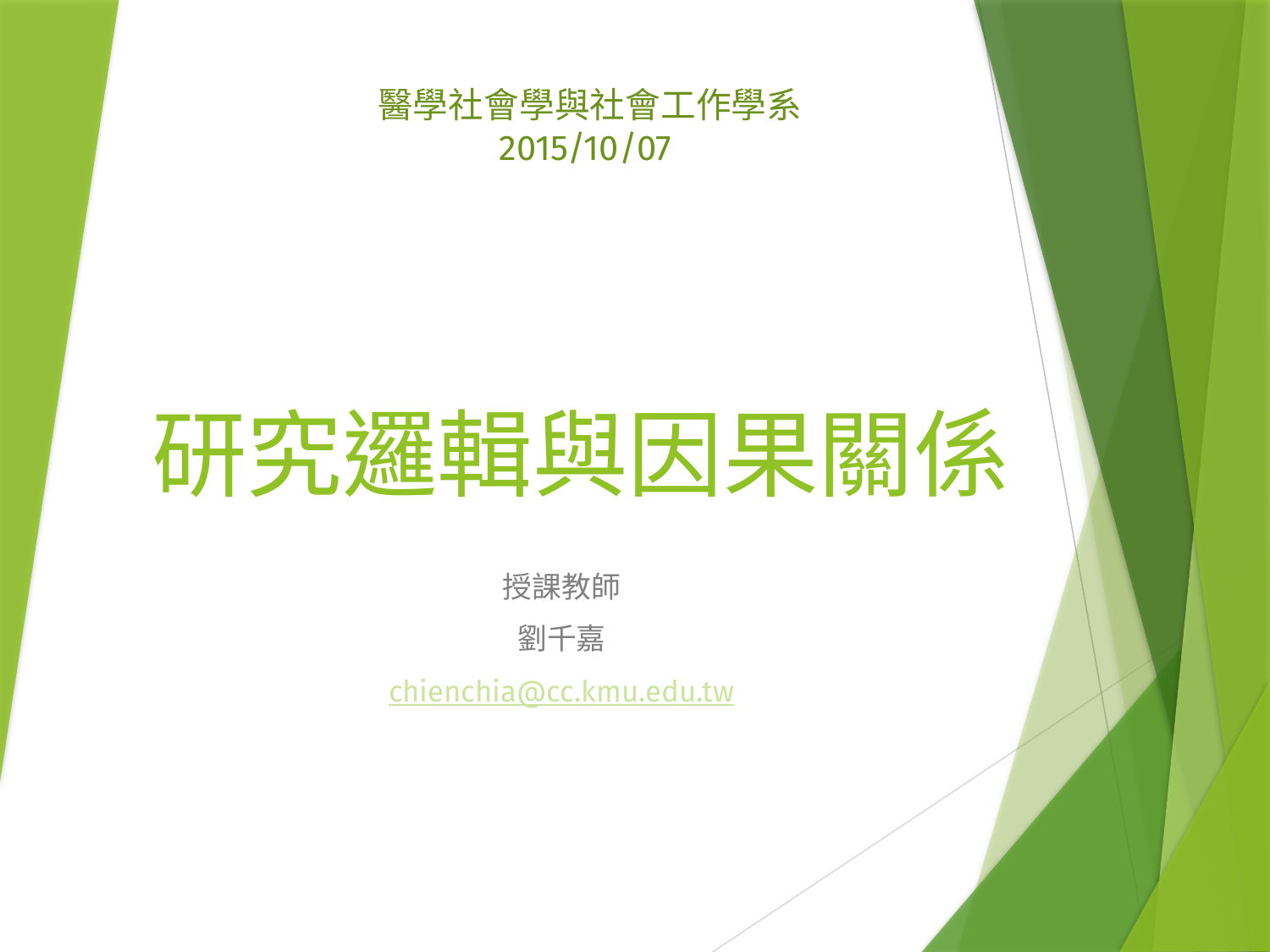

醫學社會學與社會工作學系
2015/10/07
# 研究邏輯與因果關係
授課教師
劉千嘉
chienchia@cc.kmu.edu.tw